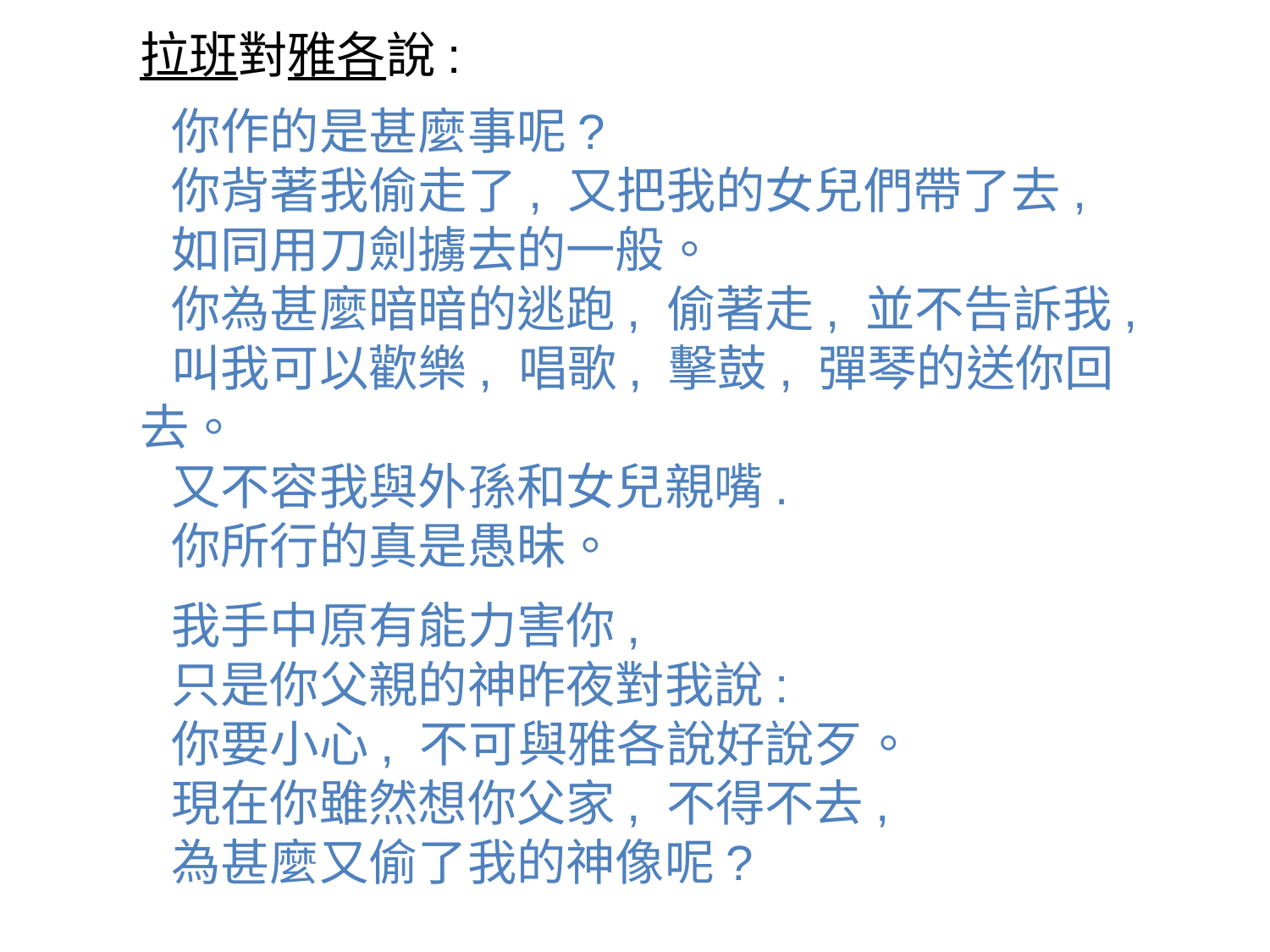

拉班對雅各說:

你作的是甚麼事呢?
你背著我偷走了, 又把我的女兒們帶了去,
如同用刀劍擄去的一般。
你為甚麼暗暗的逃跑, 偷著走, 並不告訴我,
叫我可以歡樂, 唱歌, 擊鼓, 彈琴的送你回去。
又不容我與外孫和女兒親嘴.
你所行的真是愚昧。

我手中原有能力害你,
只是你父親的神昨夜對我說:
你要小心, 不可與雅各說好說歹。
現在你雖然想你父家, 不得不去,
為甚麼又偷了我的神像呢?